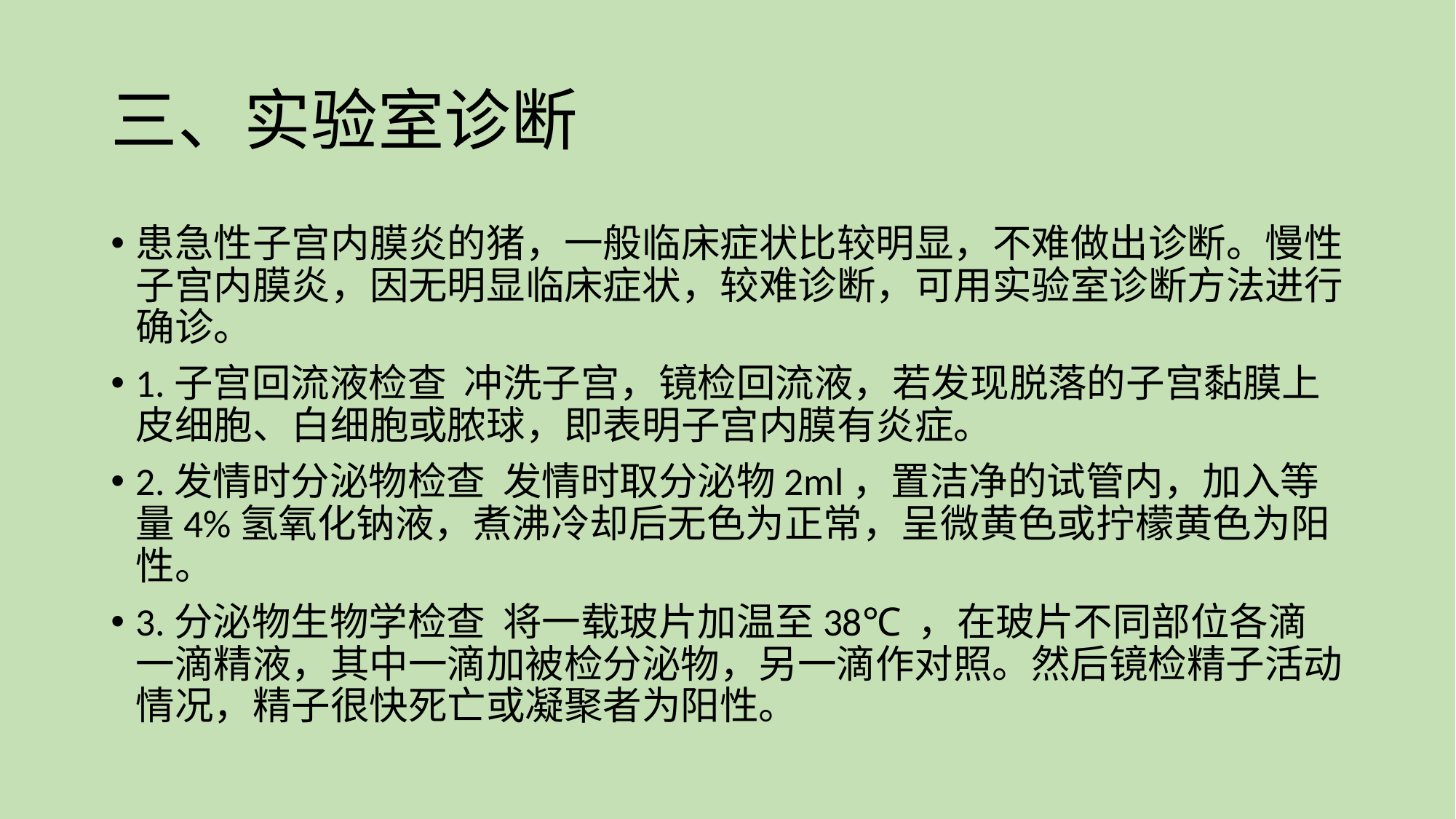

# 三、实验室诊断
患急性子宫内膜炎的猪，一般临床症状比较明显，不难做出诊断。慢性子宫内膜炎，因无明显临床症状，较难诊断，可用实验室诊断方法进行确诊。
1.子宫回流液检查  冲洗子宫，镜检回流液，若发现脱落的子宫黏膜上皮细胞、白细胞或脓球，即表明子宫内膜有炎症。
2.发情时分泌物检查  发情时取分泌物2ml，置洁净的试管内，加入等量4%氢氧化钠液，煮沸冷却后无色为正常，呈微黄色或拧檬黄色为阳性。
3.分泌物生物学检查  将一载玻片加温至38℃ ，在玻片不同部位各滴一滴精液，其中一滴加被检分泌物，另一滴作对照。然后镜检精子活动情况，精子很快死亡或凝聚者为阳性。